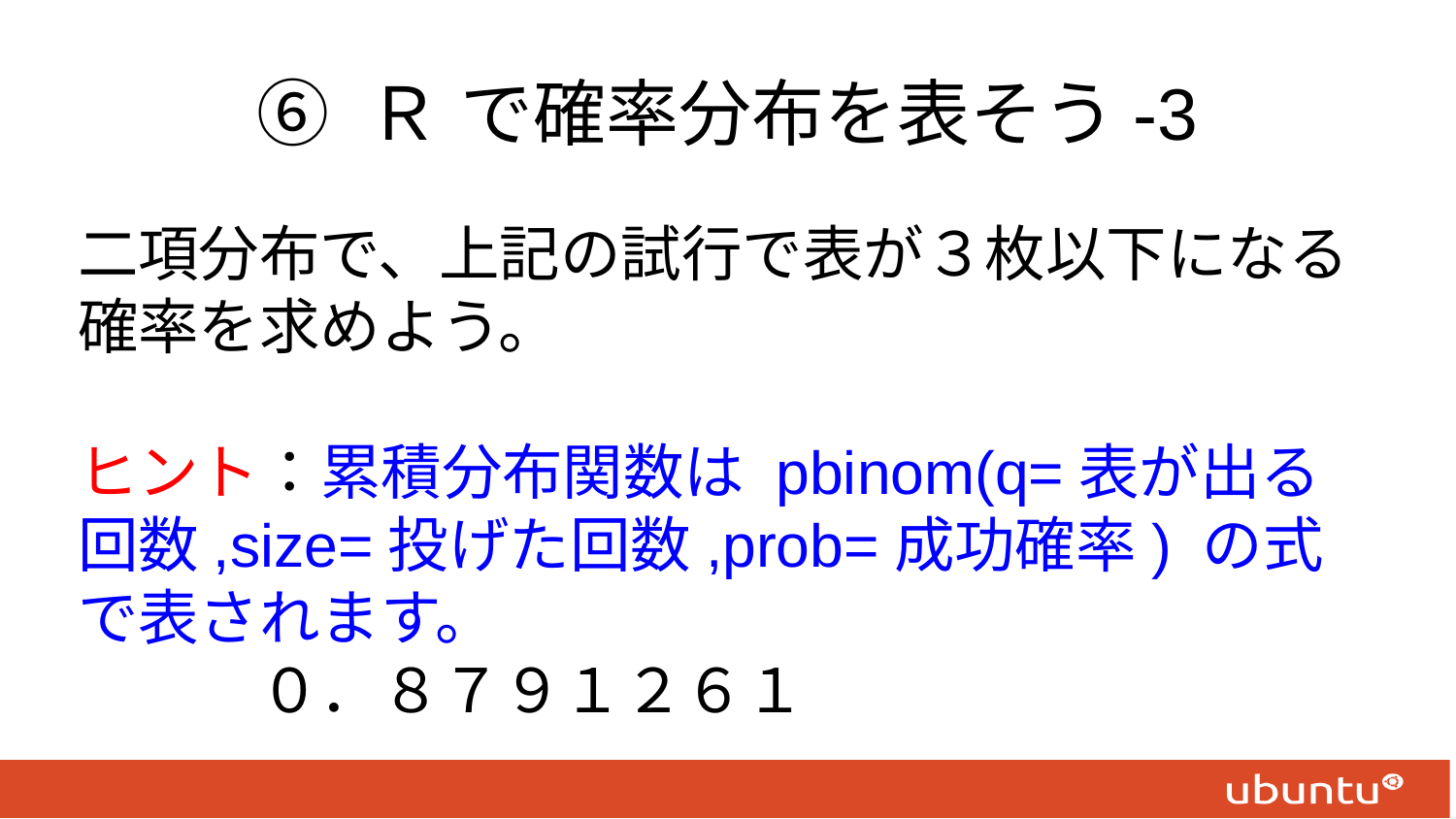

# ⑥ Ｒ で確率分布を表そう-3
二項分布で、上記の試行で表が３枚以下になる確率を求めよう。

ヒント：累積分布関数は pbinom(q=表が出る回数,size=投げた回数,prob=成功確率) の式で表されます。
　　　０．８７９１２６１